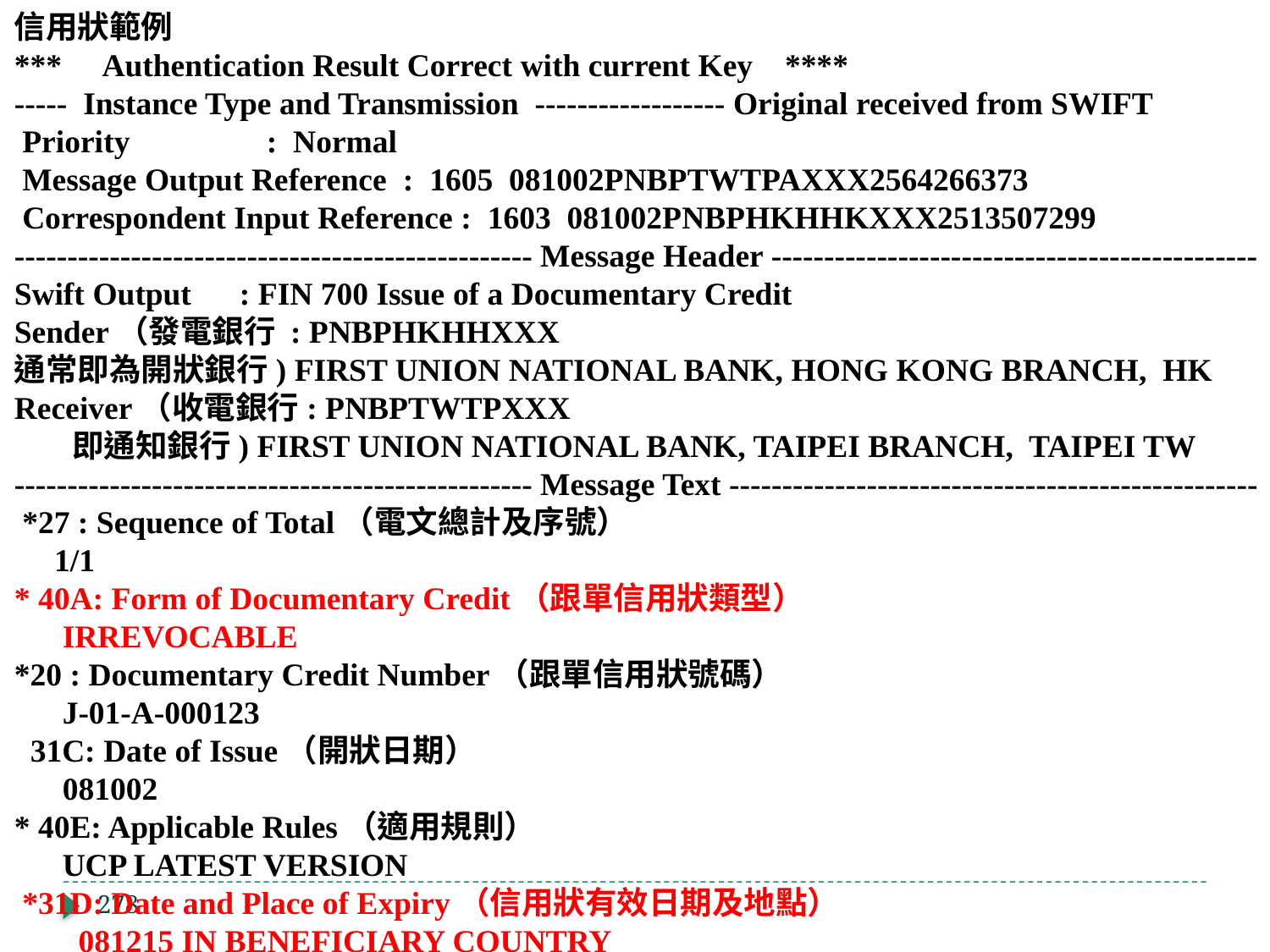

信用狀範例
***     Authentication Result Correct with current Key    ****
-----  Instance Type and Transmission  ------------------ Original received from SWIFT
 Priority                 :  Normal
 Message Output Reference  :  1605  081002PNBPTWTPAXXX2564266373
 Correspondent Input Reference :  1603  081002PNBPHKHHKXXX2513507299
------------------------------------------------- Message Header ----------------------------------------------
Swift Output      : FIN 700 Issue of a Documentary Credit
Sender（發電銀行 : PNBPHKHHXXX
通常即為開狀銀行) FIRST UNION NATIONAL BANK, HONG KONG BRANCH,  HK
Receiver（收電銀行: PNBPTWTPXXX
       即通知銀行) FIRST UNION NATIONAL BANK, TAIPEI BRANCH,  TAIPEI TW
------------------------------------------------- Message Text --------------------------------------------------
 *27 : Sequence of Total（電文總計及序號）
     1/1
* 40A: Form of Documentary Credit（跟單信用狀類型）
      IRREVOCABLE
*20 : Documentary Credit Number（跟單信用狀號碼）
      J-01-A-000123
  31C: Date of Issue（開狀日期）
      081002
* 40E: Applicable Rules（適用規則）
      UCP LATEST VERSION
 *31D: Date and Place of Expiry（信用狀有效日期及地點）
        081215 IN BENEFICIARY COUNTRY
278